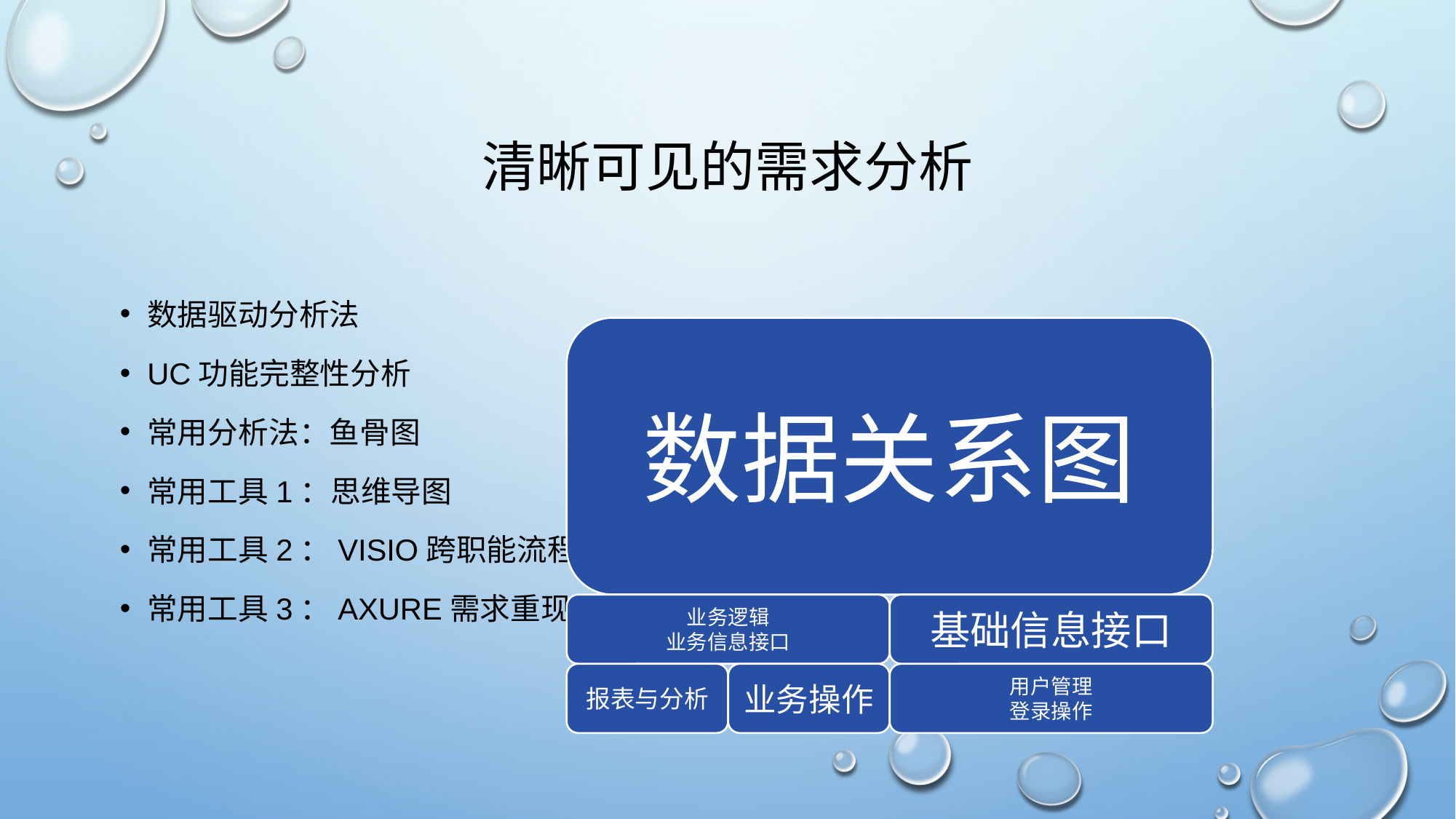

# 清晰可见的需求分析
数据驱动分析法
UC功能完整性分析
常用分析法：鱼骨图
常用工具1：思维导图
常用工具2：VISIO跨职能流程图
常用工具3：Axure需求重现
数据关系图
业务逻辑
业务信息接口
报表与分析
业务操作
基础信息接口
用户管理
登录操作